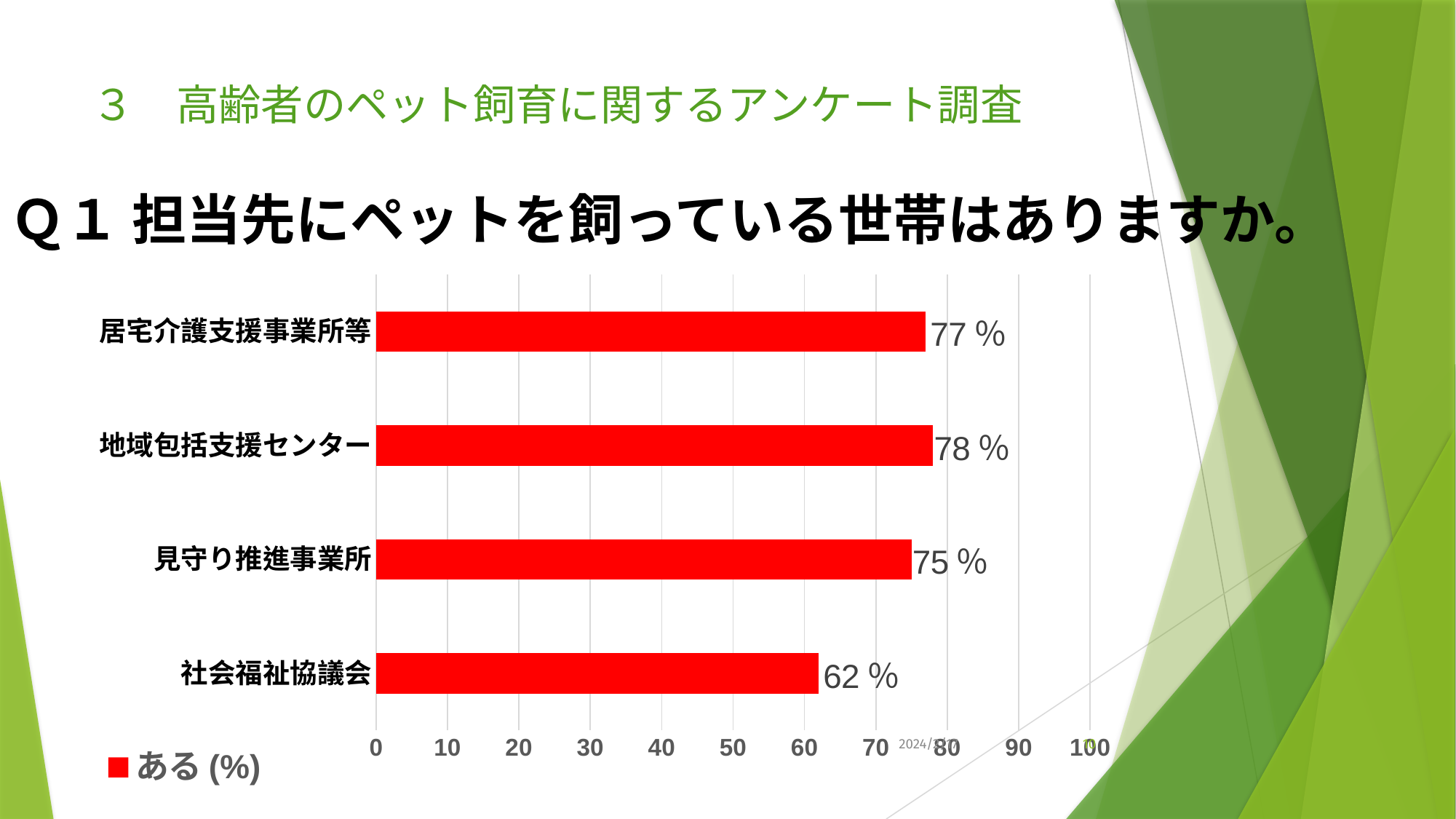

# ３　高齢者のペット飼育に関するアンケート調査
Ｑ１ 担当先にペットを飼っている世帯はありますか。

### Chart

| Category | ある(%) |
|---|---|
| 社会福祉協議会 | 62.0 |
| 見守り推進事業所 | 75.0 |
| 地域包括支援センター | 78.0 |
| 居宅介護支援事業所等 | 77.0 |
2024/2/17
10